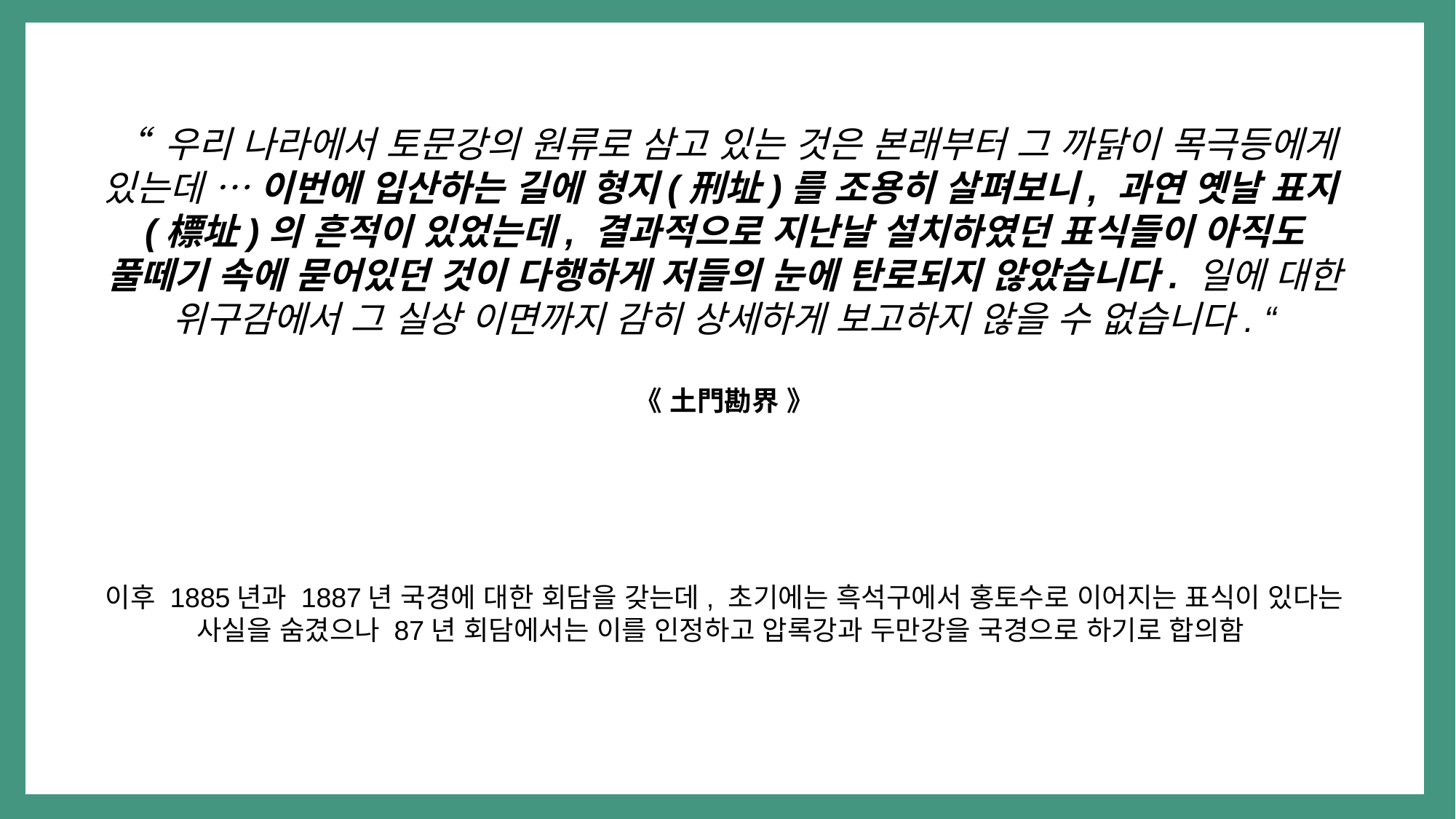

“ 우리 나라에서 토문강의 원류로 삼고 있는 것은 본래부터 그 까닭이 목극등에게 있는데 … 이번에 입산하는 길에 형지(刑址)를 조용히 살펴보니, 과연 옛날 표지(標址)의 흔적이 있었는데, 결과적으로 지난날 설치하였던 표식들이 아직도 풀떼기 속에 묻어있던 것이 다행하게 저들의 눈에 탄로되지 않았습니다. 일에 대한 위구감에서 그 실상 이면까지 감히 상세하게 보고하지 않을 수 없습니다. “

《 土門勘界 》

이후 1885년과 1887년 국경에 대한 회담을 갖는데, 초기에는 흑석구에서 홍토수로 이어지는 표식이 있다는 사실을 숨겼으나 87년 회담에서는 이를 인정하고 압록강과 두만강을 국경으로 하기로 합의함